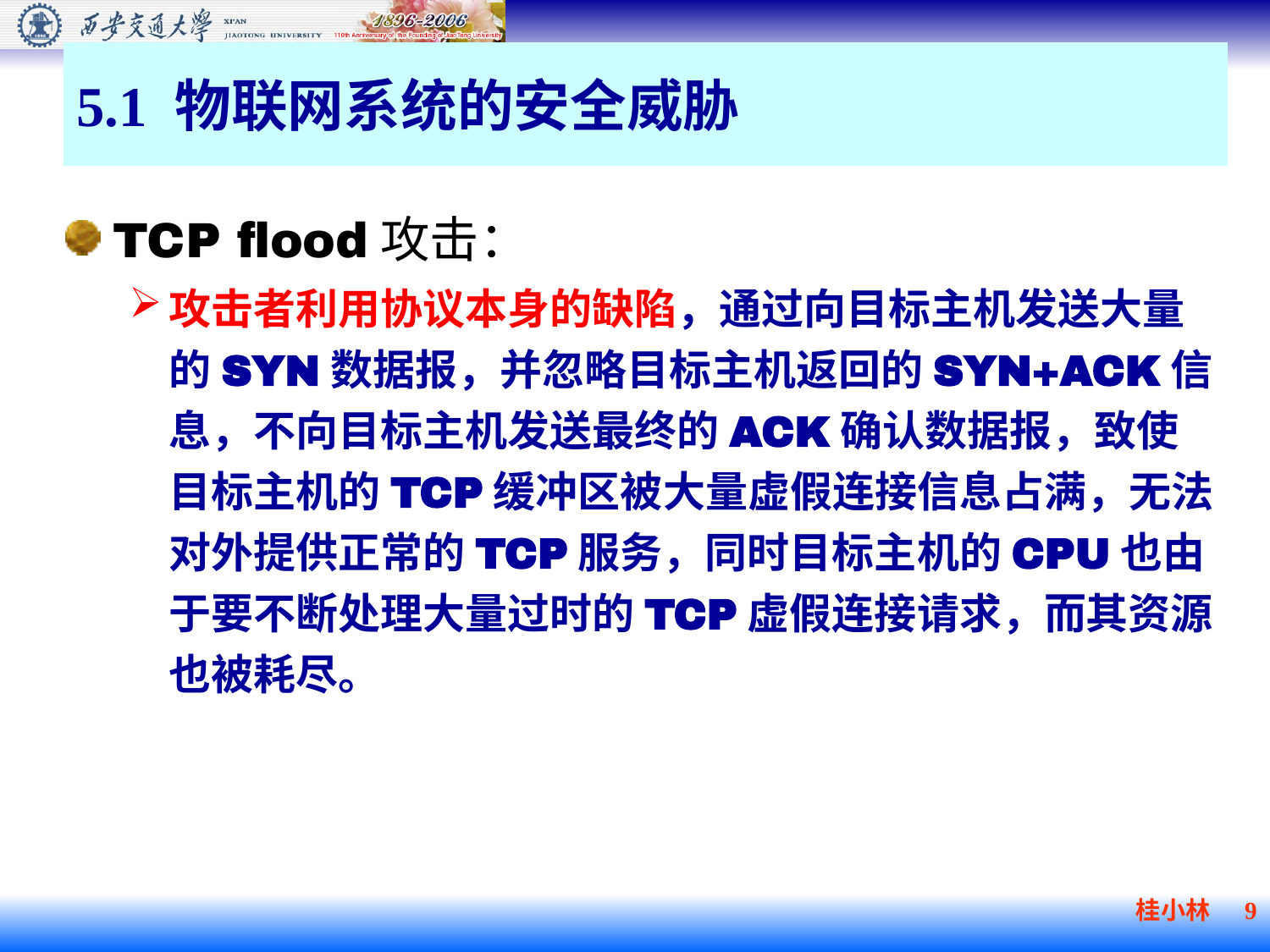

# 5.1 物联网系统的安全威胁
TCP flood攻击：
攻击者利用协议本身的缺陷，通过向目标主机发送大量的SYN数据报，并忽略目标主机返回的SYN+ACK信息，不向目标主机发送最终的ACK确认数据报，致使目标主机的TCP缓冲区被大量虚假连接信息占满，无法对外提供正常的TCP服务，同时目标主机的CPU也由于要不断处理大量过时的TCP虚假连接请求，而其资源也被耗尽。
桂小林     9